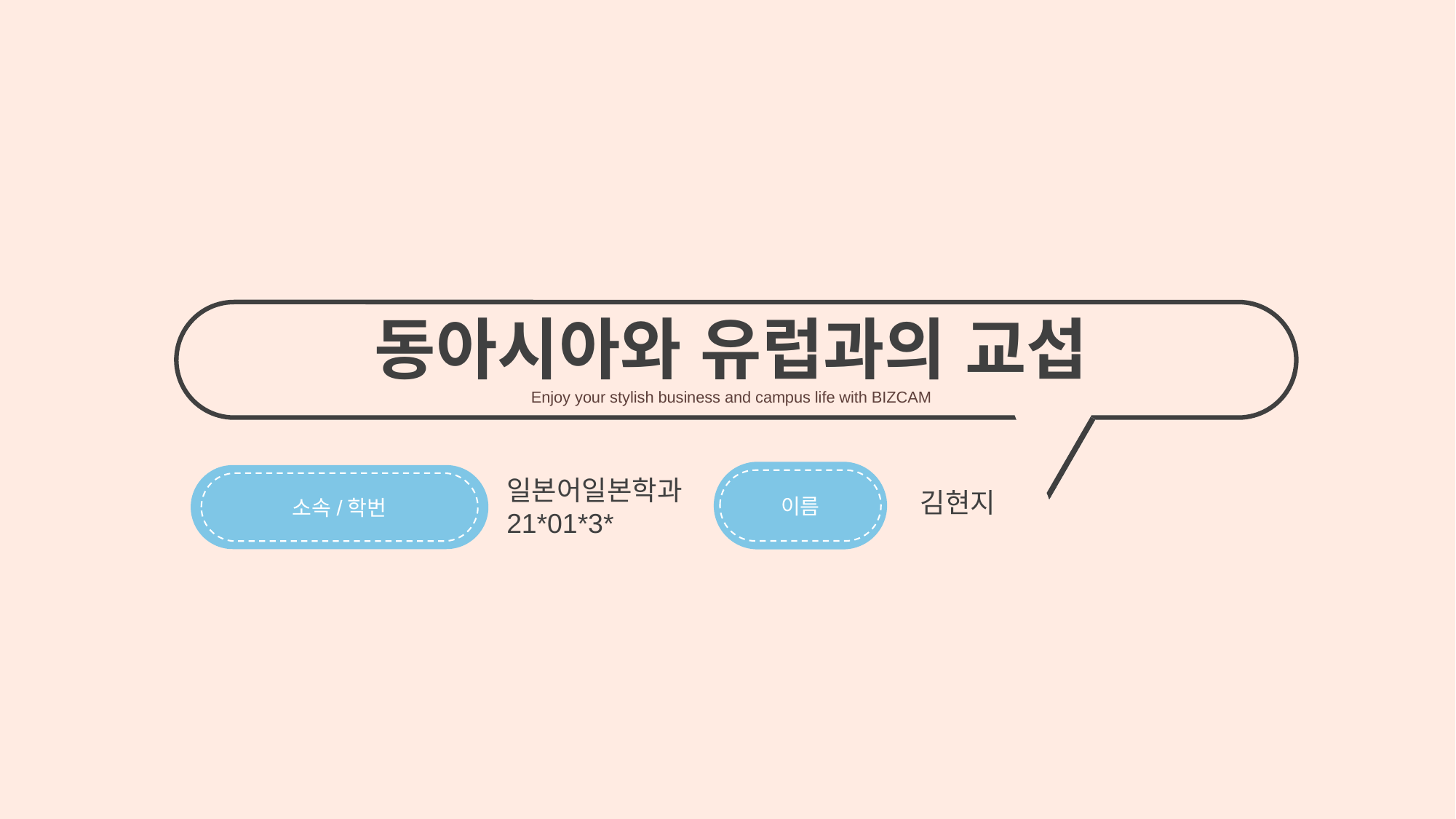

동아시아와 유럽과의 교섭
Enjoy your stylish business and campus life with BIZCAM

이름

소속/학번

일본어일본학과
21*01*3*
김현지